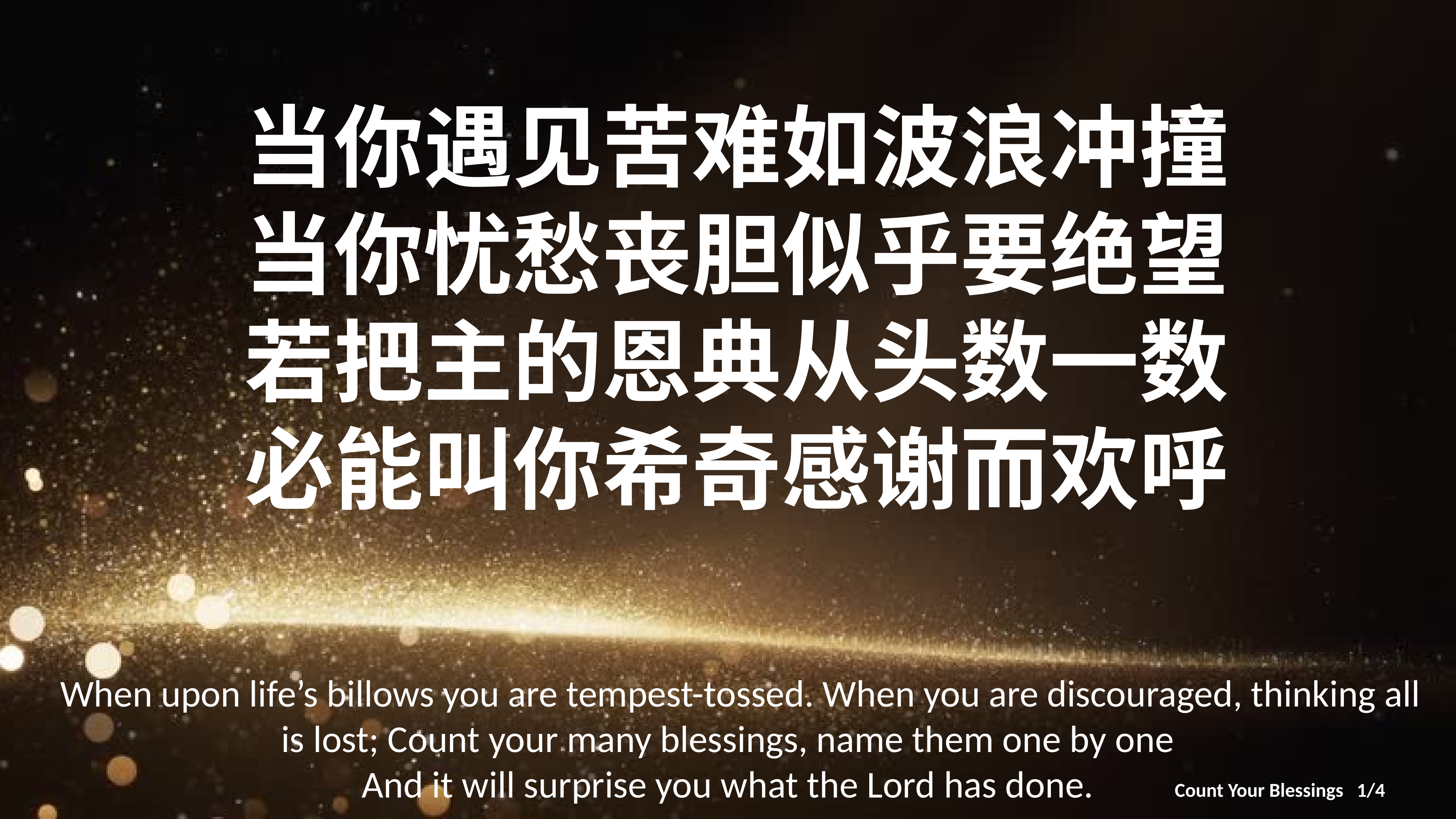

当你遇见苦难如波浪冲撞
当你忧愁丧胆似乎要绝望
若把主的恩典从头数一数
必能叫你希奇感谢而欢呼
   When upon life’s billows you are tempest-tossed. When you are discouraged, thinking all is lost; Count your many blessings, name them one by one
And it will surprise you what the Lord has done.
Count Your Blessings   1/4